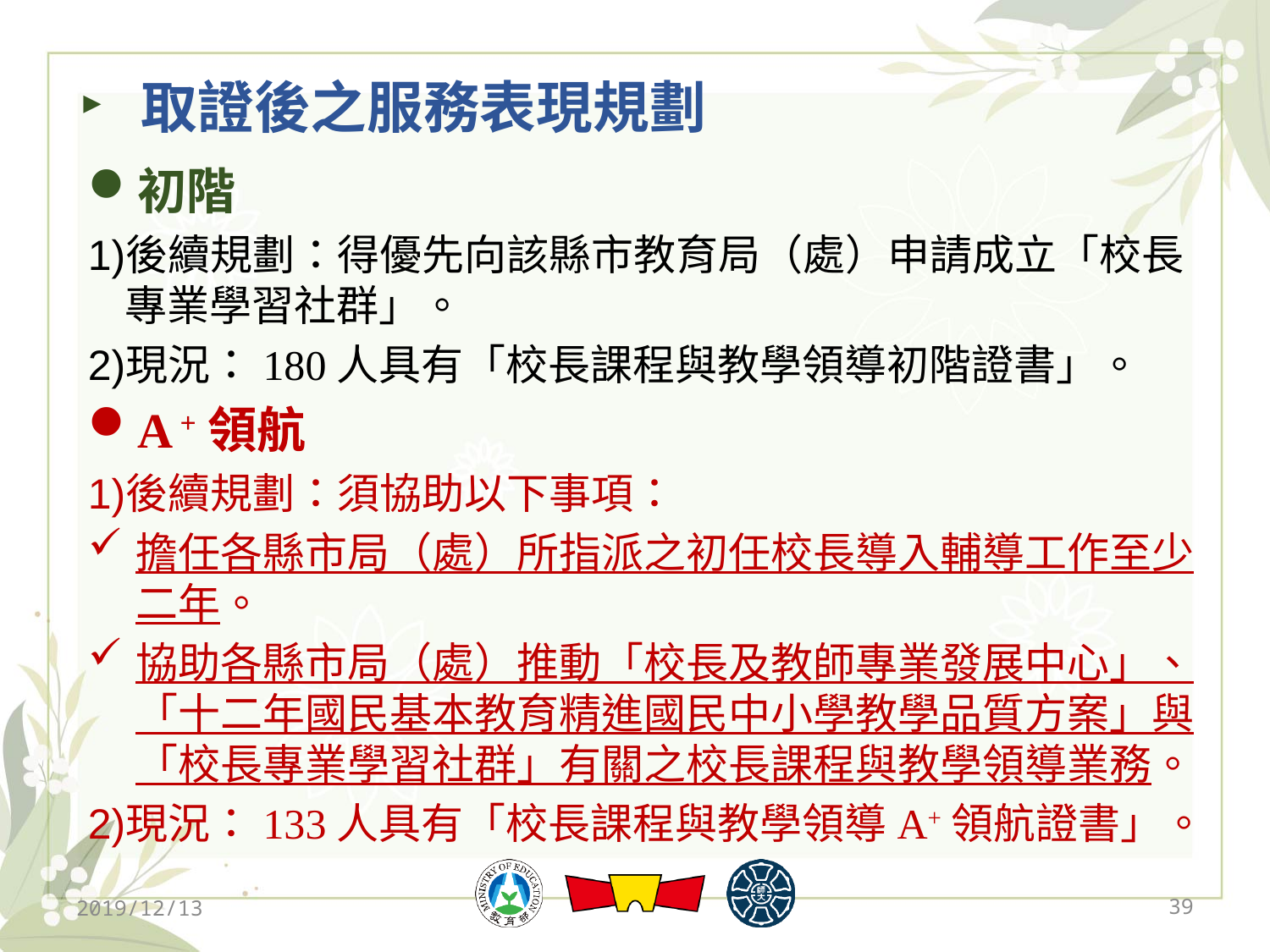

取證後之服務表現規劃
初階
後續規劃：得優先向該縣市教育局（處）申請成立「校長專業學習社群」。
現況：180人具有「校長課程與教學領導初階證書」。
A +領航
後續規劃：須協助以下事項：
擔任各縣市局（處）所指派之初任校長導入輔導工作至少二年。
協助各縣市局（處）推動「校長及教師專業發展中心」、「十二年國民基本教育精進國民中小學教學品質方案」與「校長專業學習社群」有關之校長課程與教學領導業務。
現況：133人具有「校長課程與教學領導A+領航證書」。
2019/12/13
39